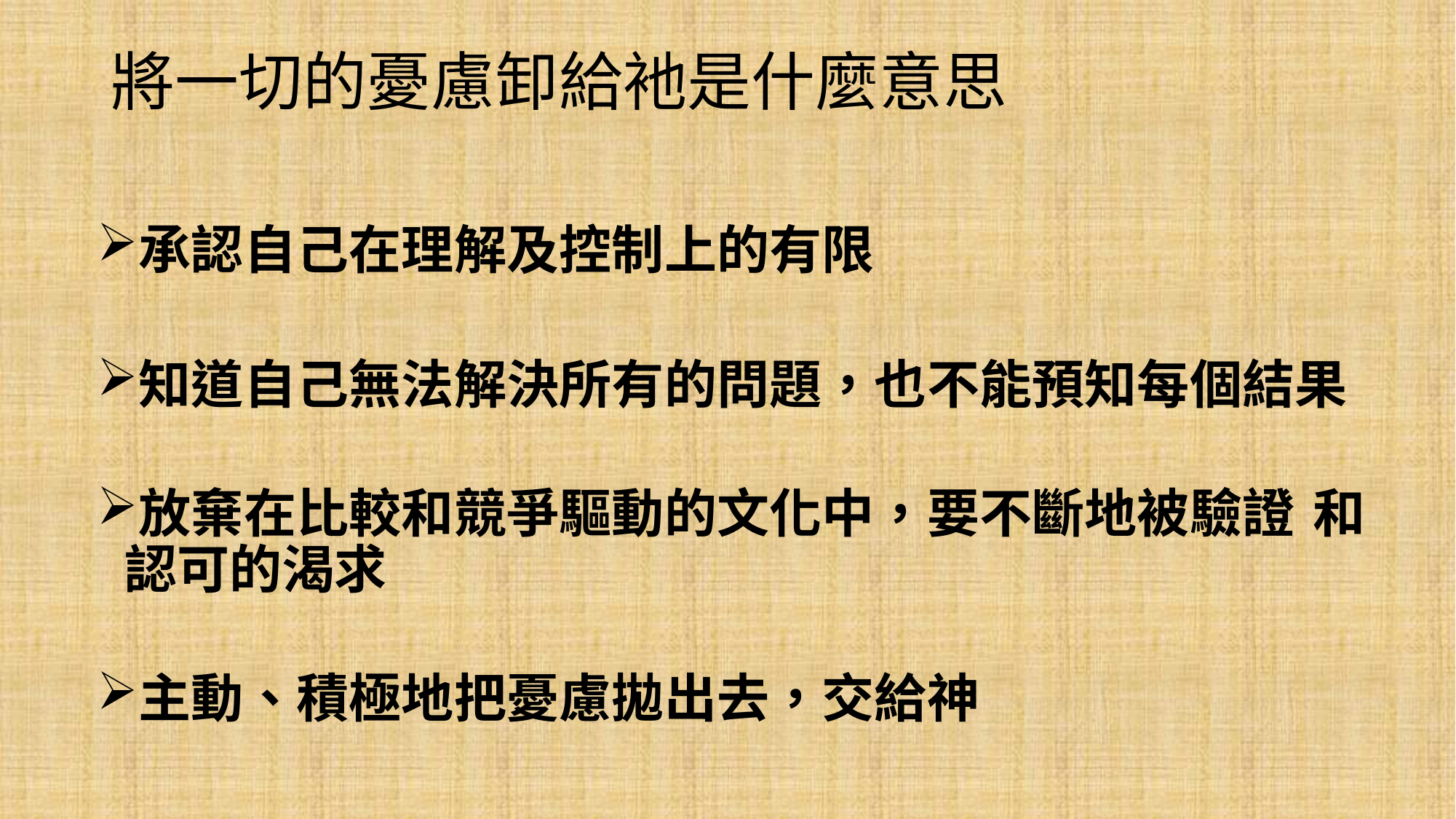

# 將一切的憂慮卸給衪是什麼意思
承認自己在理解及控制上的有限
知道自己無法解決所有的問題，也不能預知每個結果
放棄在比較和競爭驅動的文化中，要不斷地被驗證	和認可的渴求
主動、積極地把憂慮拋出去，交給神